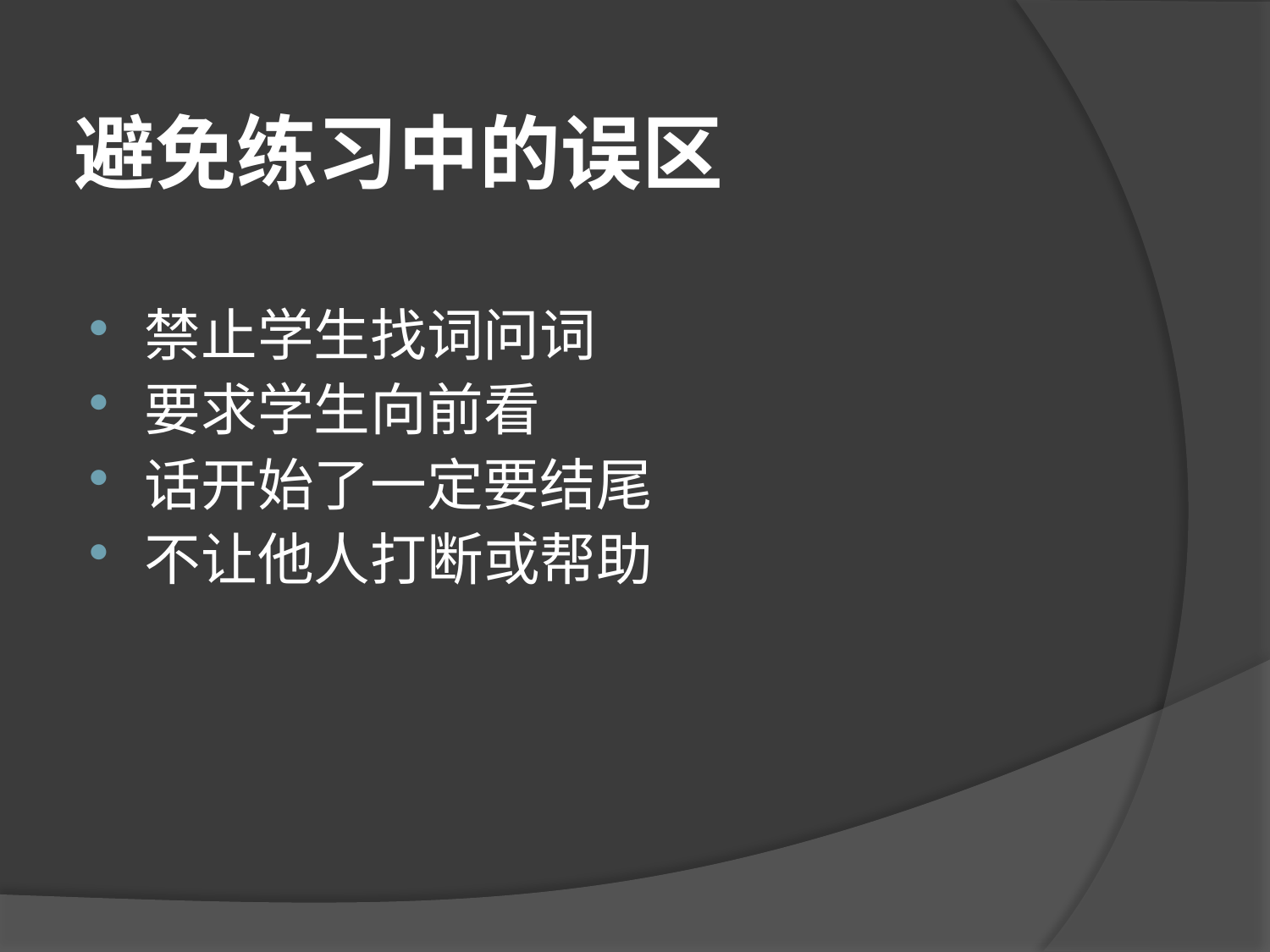

# 避免练习中的误区
禁止学生找词问词
要求学生向前看
话开始了一定要结尾
不让他人打断或帮助